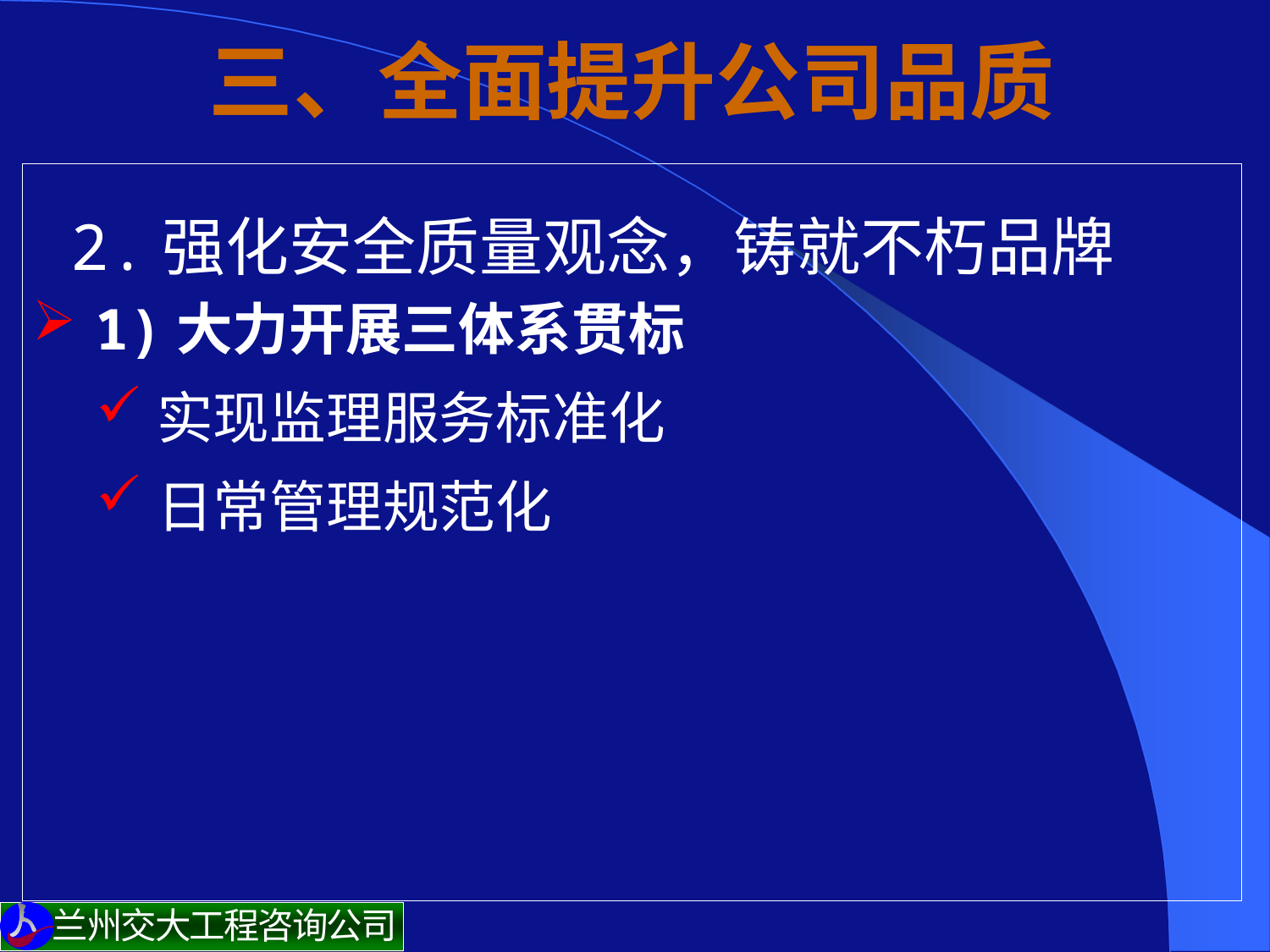

# 三、全面提升公司品质
 2.强化安全质量观念，铸就不朽品牌
1)大力开展三体系贯标
实现监理服务标准化
日常管理规范化